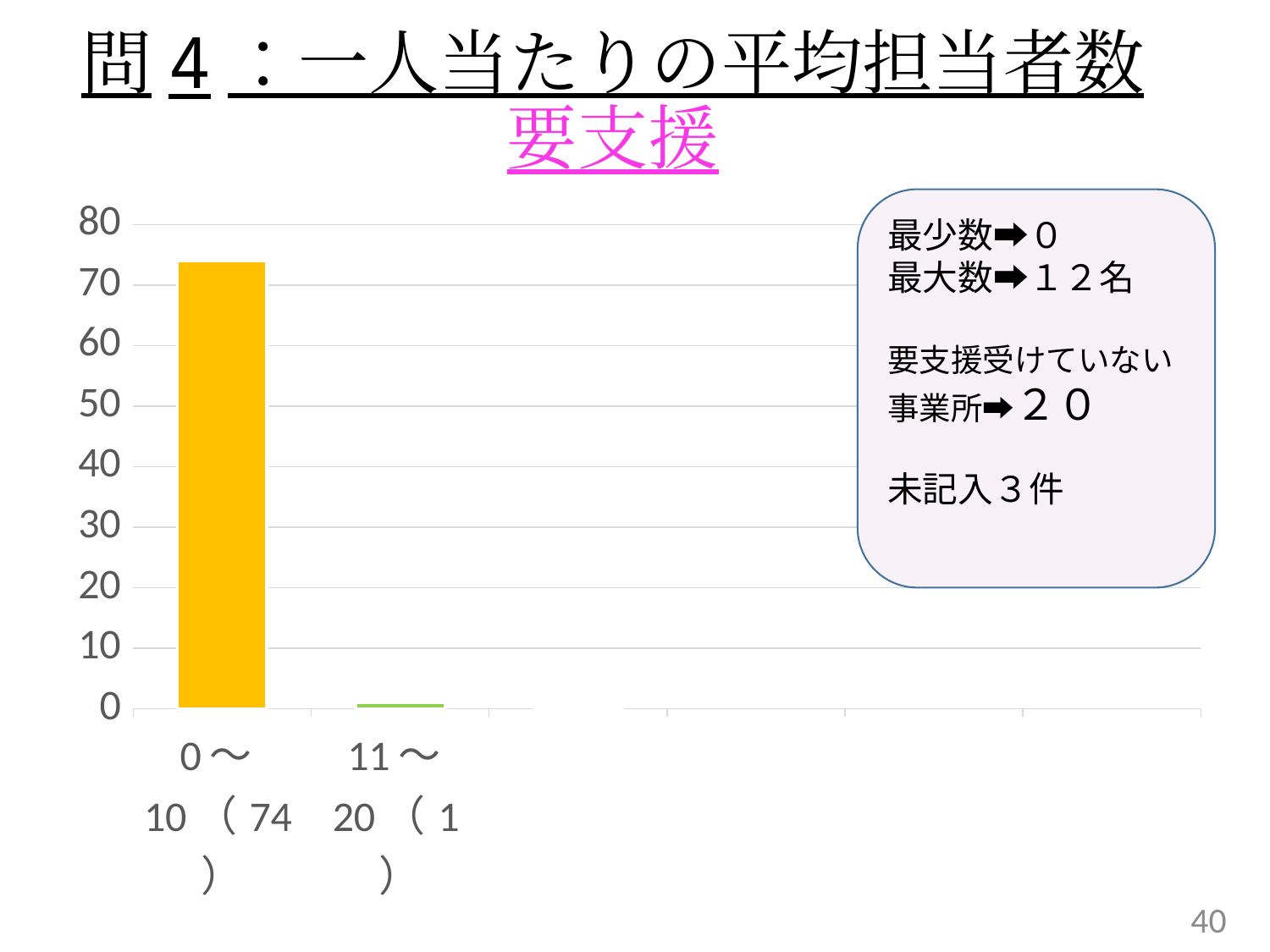

# 問4：一人当たりの平均担当者数 要支援

### Chart

| Category | 売上高 |
|---|---|
| 0～10（74） | 74.0 |
| 11～20（1） | 1.0 |
最少数➡０
最大数➡１２名

要支援受けていない事業所➡２０

未記入３件
40